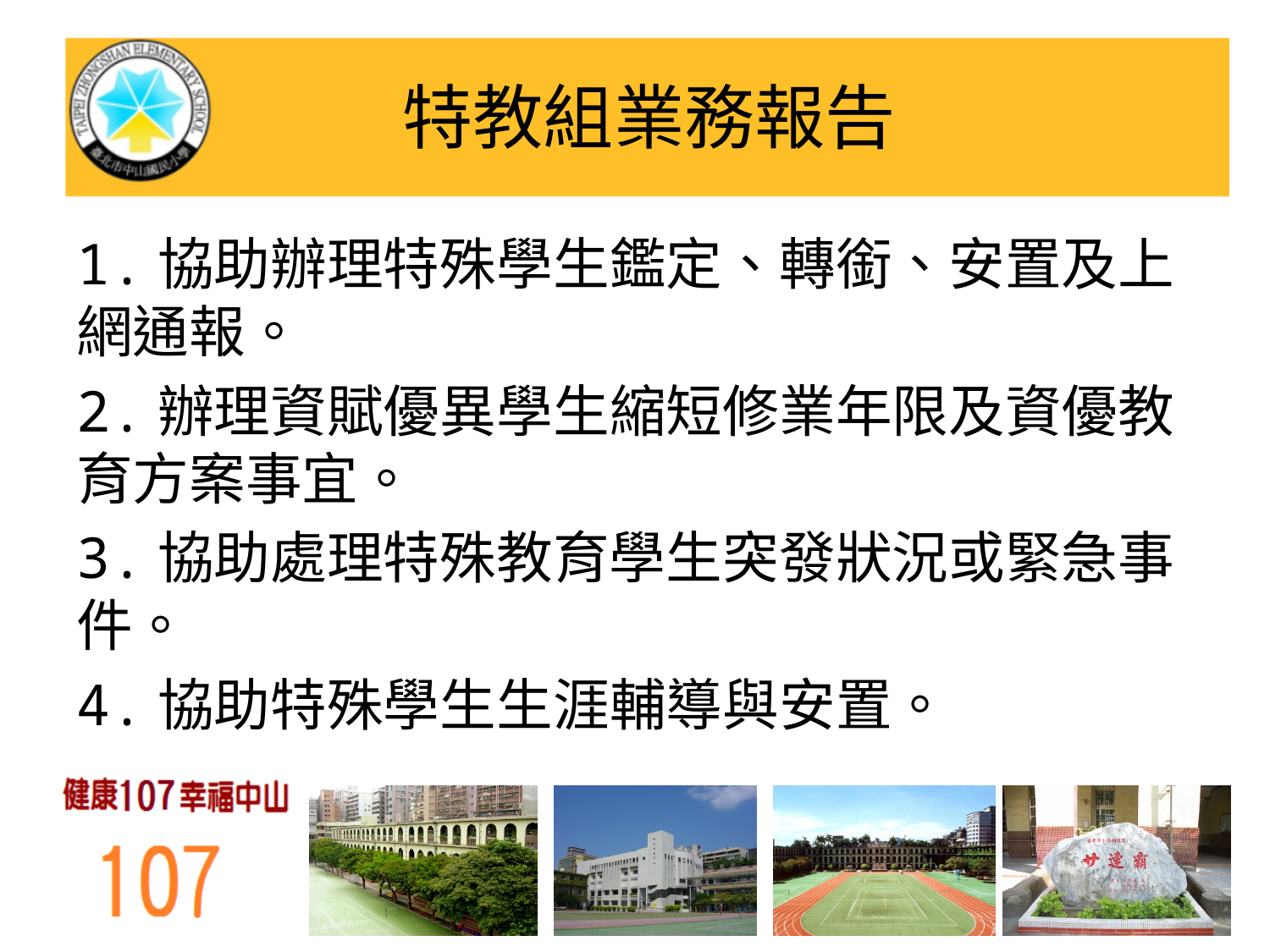

# 特教組業務報告
1.協助辦理特殊學生鑑定、轉銜、安置及上網通報。
2.辦理資賦優異學生縮短修業年限及資優教育方案事宜。
3.協助處理特殊教育學生突發狀況或緊急事件。
4.協助特殊學生生涯輔導與安置。